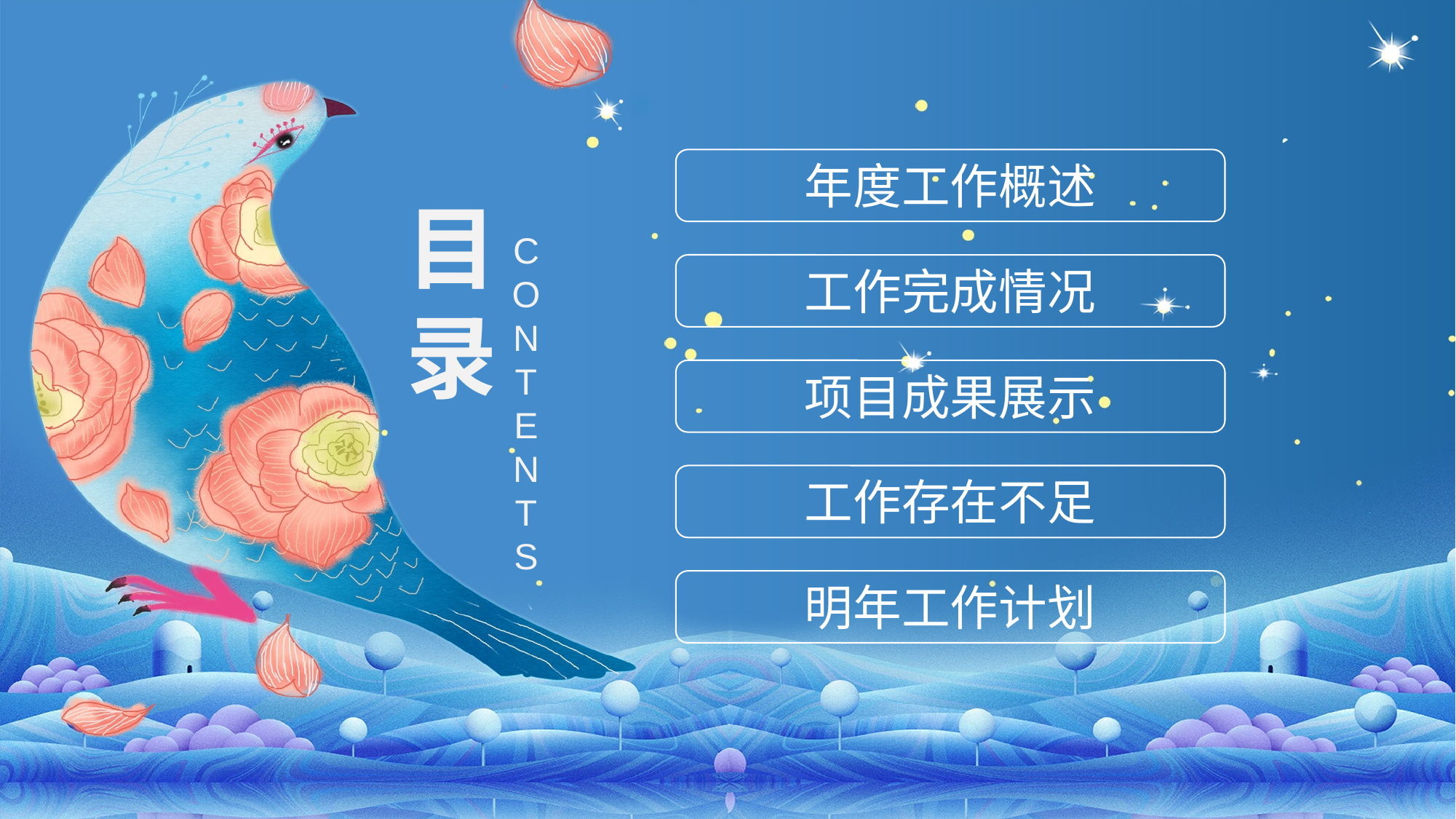

年度工作概述
目
录
C
O
N
T
E
N
T
S

工作完成情况

项目成果展示

工作存在不足

明年工作计划